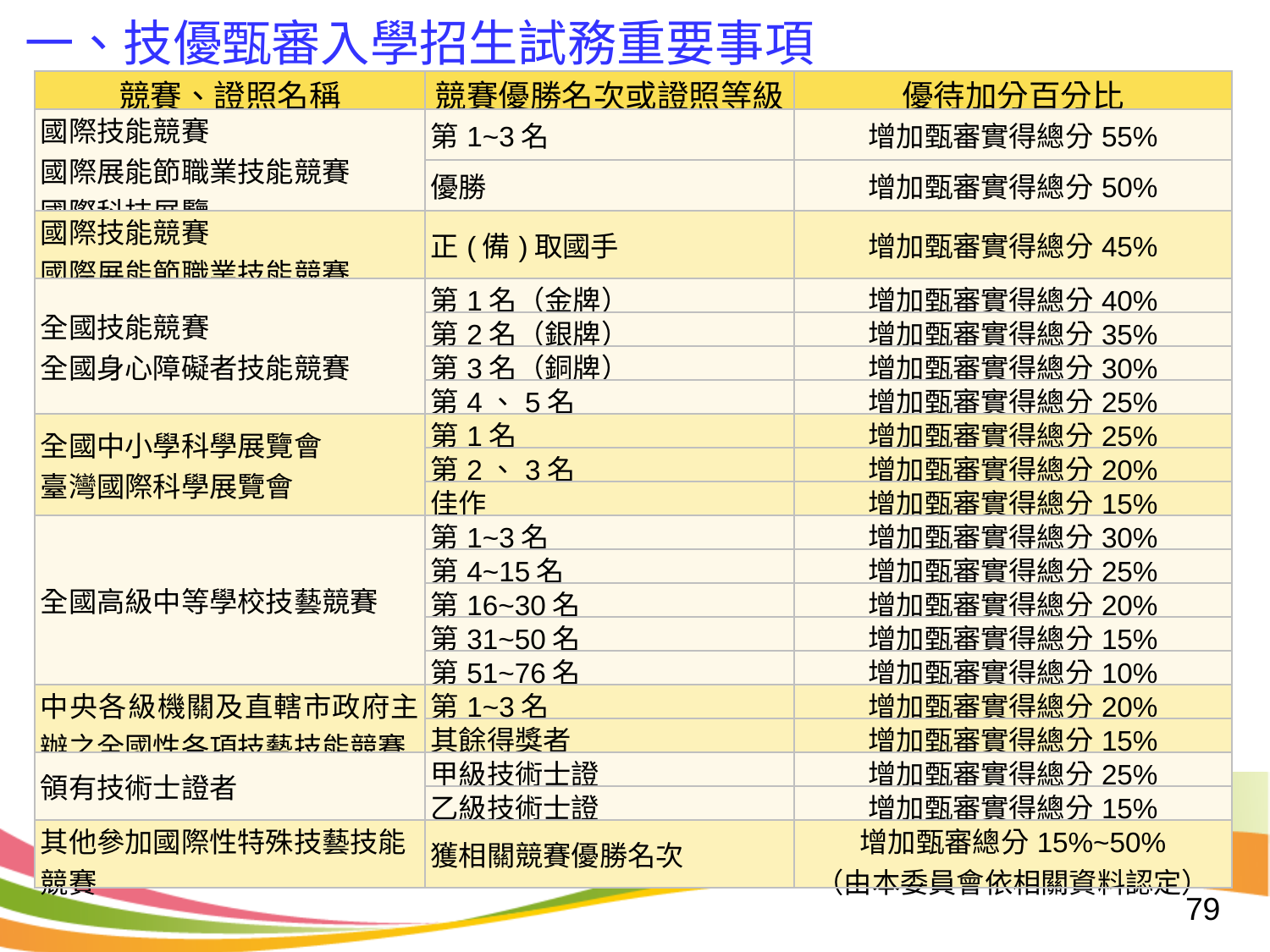

一、技優甄審入學招生試務重要事項
| 競賽、證照名稱 | 競賽優勝名次或證照等級 | 優待加分百分比 |
| --- | --- | --- |
| 國際技能競賽 國際展能節職業技能競賽 國際科技展覽 | 第1~3名 | 增加甄審實得總分55% |
|  | 優勝 | 增加甄審實得總分50% |
| 國際技能競賽 國際展能節職業技能競賽 | 正(備)取國手 | 增加甄審實得總分45% |
| 全國技能競賽 全國身心障礙者技能競賽 | 第1名（金牌） | 增加甄審實得總分40% |
|  | 第2名（銀牌） | 增加甄審實得總分35% |
|  | 第3名（銅牌） | 增加甄審實得總分30% |
|  | 第4、5名 | 增加甄審實得總分25% |
| 全國中小學科學展覽會 臺灣國際科學展覽會 | 第1名 | 增加甄審實得總分25% |
|  | 第2、3名 | 增加甄審實得總分20% |
|  | 佳作 | 增加甄審實得總分15% |
| 全國高級中等學校技藝競賽 | 第1~3名 | 增加甄審實得總分30% |
|  | 第4~15名 | 增加甄審實得總分25% |
|  | 第16~30名 | 增加甄審實得總分20% |
|  | 第31~50名 | 增加甄審實得總分15% |
|  | 第51~76名 | 增加甄審實得總分10% |
| 中央各級機關及直轄市政府主辦之全國性各項技藝技能競賽 | 第1~3名 | 增加甄審實得總分20% |
|  | 其餘得獎者 | 增加甄審實得總分15% |
| 領有技術士證者 | 甲級技術士證 | 增加甄審實得總分25% |
|  | 乙級技術士證 | 增加甄審實得總分15% |
| 其他參加國際性特殊技藝技能競賽 | 獲相關競賽優勝名次 | 增加甄審總分15%~50% （由本委員會依相關資料認定） |